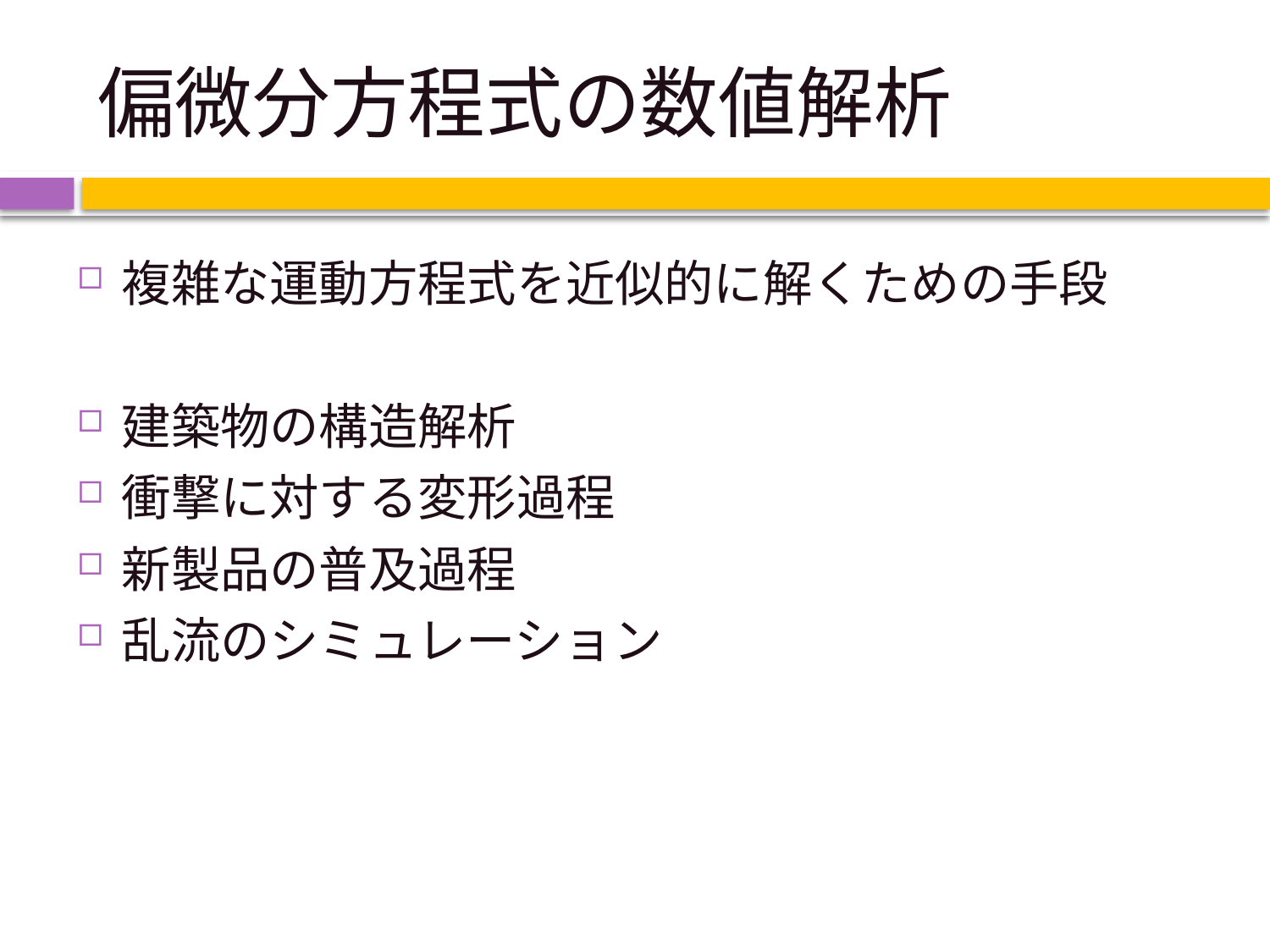

# 偏微分方程式の数値解析
複雑な運動方程式を近似的に解くための手段

建築物の構造解析
衝撃に対する変形過程
新製品の普及過程
乱流のシミュレーション